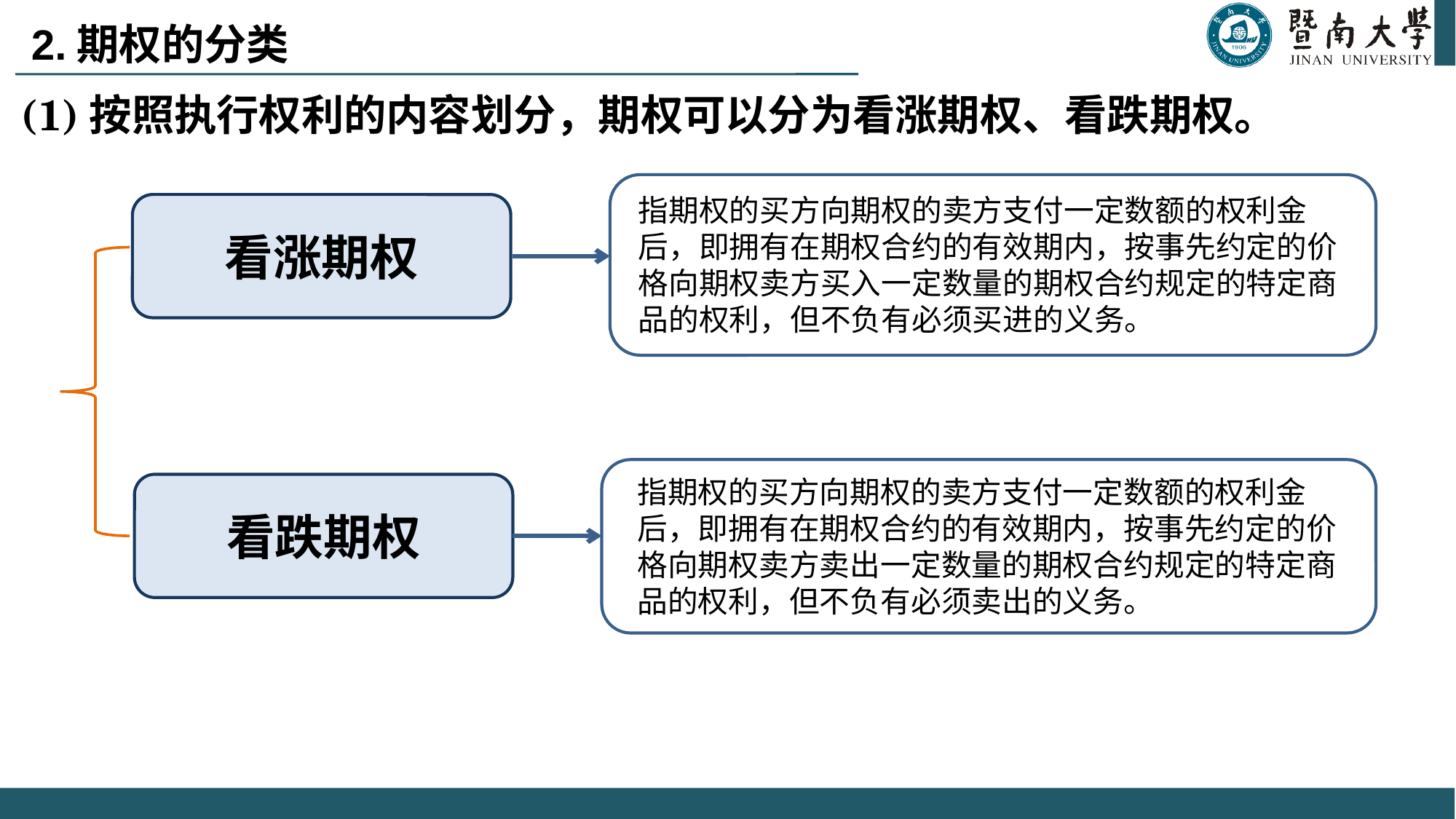

# 2.期权的分类
(1)按照执行权利的内容划分，期权可以分为看涨期权、看跌期权。

指期权的买方向期权的卖方支付一定数额的权利金后，即拥有在期权合约的有效期内，按事先约定的价格向期权卖方买入一定数量的期权合约规定的特定商品的权利，但不负有必须买进的义务。
看涨期权

指期权的买方向期权的卖方支付一定数额的权利金后，即拥有在期权合约的有效期内，按事先约定的价格向期权卖方卖出一定数量的期权合约规定的特定商品的权利，但不负有必须卖出的义务。
看跌期权